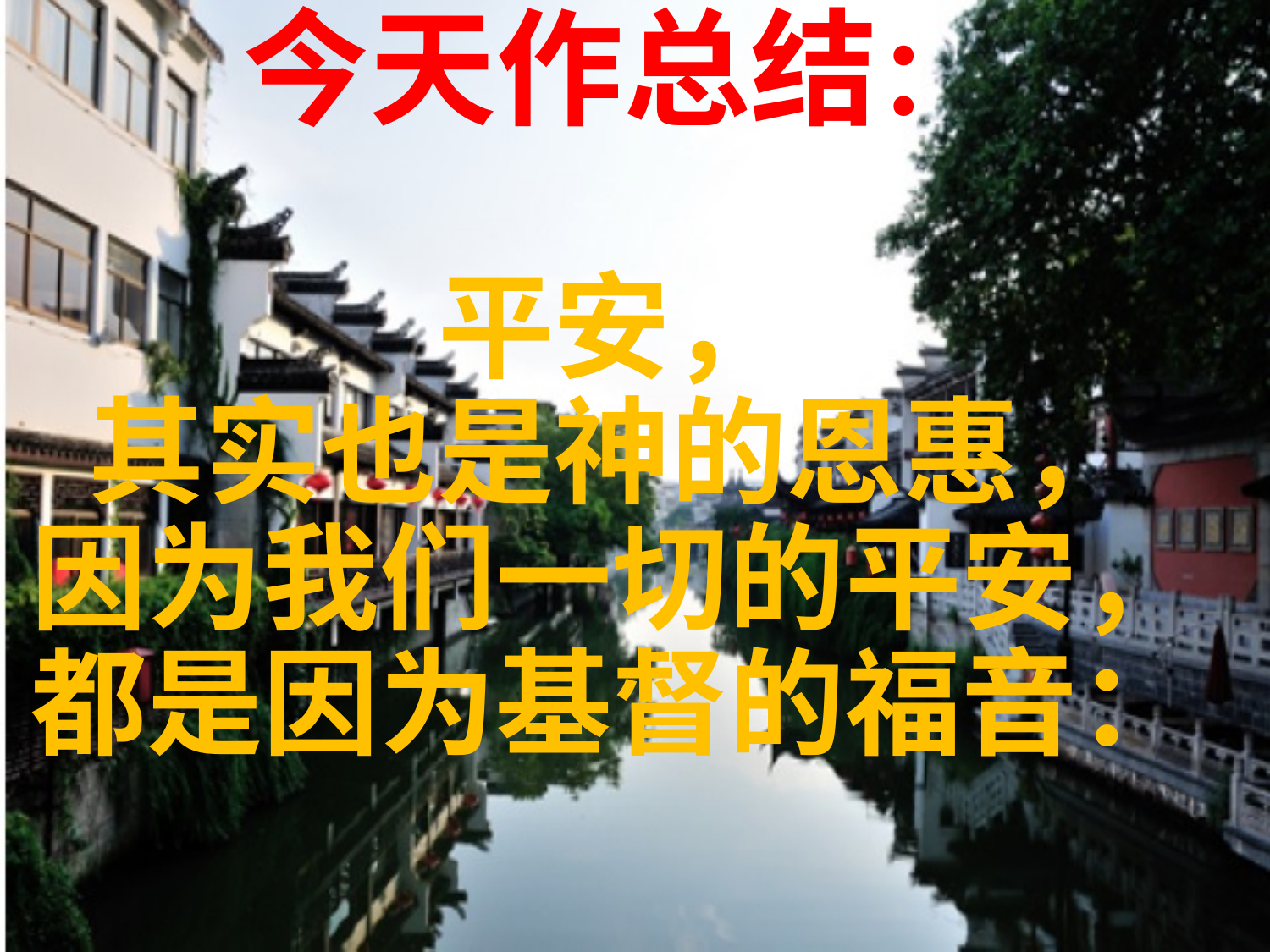

今天作总结：

平安，
其实也是神的恩惠，
因为我们一切的平安，都是因为基督的福音：